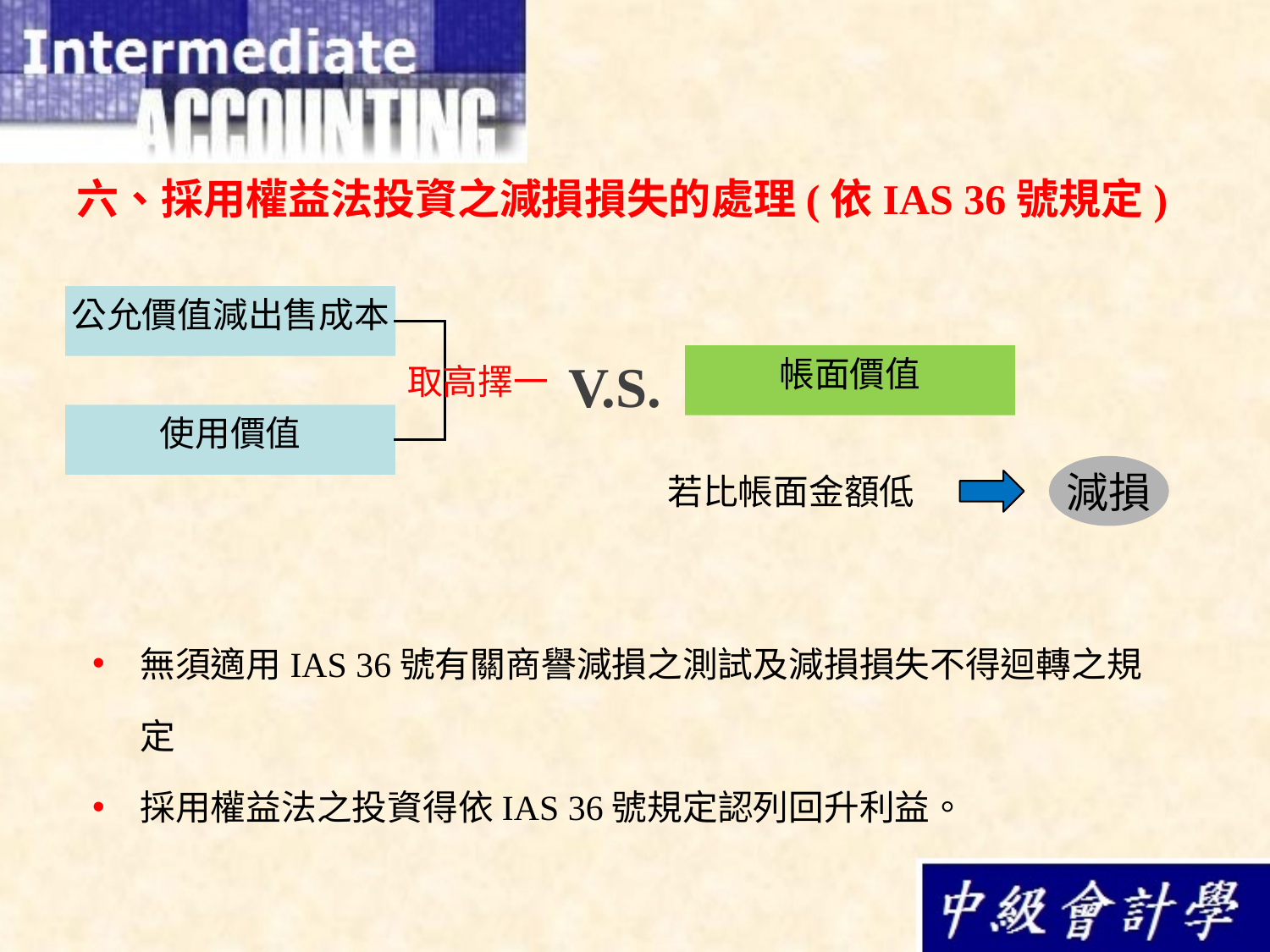

六、採用權益法投資之減損損失的處理(依IAS 36號規定)
公允價值減出售成本
V.S.
帳面價值
取高擇一
使用價值
減損
若比帳面金額低

無須適用IAS 36號有關商譽減損之測試及減損損失不得迴轉之規定
採用權益法之投資得依IAS 36號規定認列回升利益。